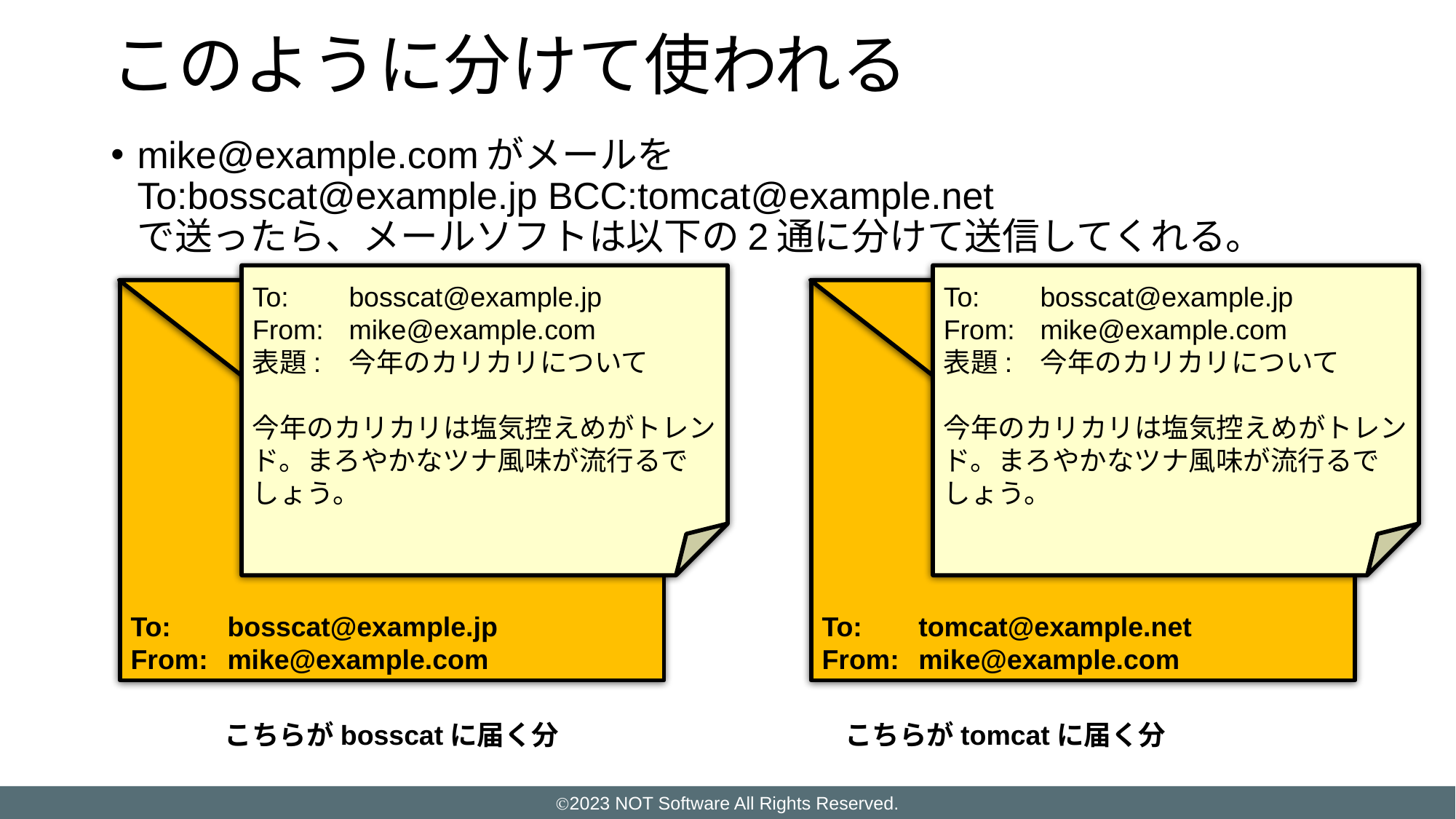

# このように分けて使われる
mike@example.comがメールを
To:bosscat@example.jp BCC:tomcat@example.net
で送ったら、メールソフトは以下の2通に分けて送信してくれる。
To:	bosscat@example.jp
From:	mike@example.com
表題:	今年のカリカリについて

今年のカリカリは塩気控えめがトレンド。まろやかなツナ風味が流行るでしょう。
To:	bosscat@example.jp
From:	mike@example.com
表題:	今年のカリカリについて

今年のカリカリは塩気控えめがトレンド。まろやかなツナ風味が流行るでしょう。

To:	bosscat@example.jp
From:	mike@example.com

To:	tomcat@example.net
From:	mike@example.com
こちらがbosscatに届く分
こちらがtomcatに届く分